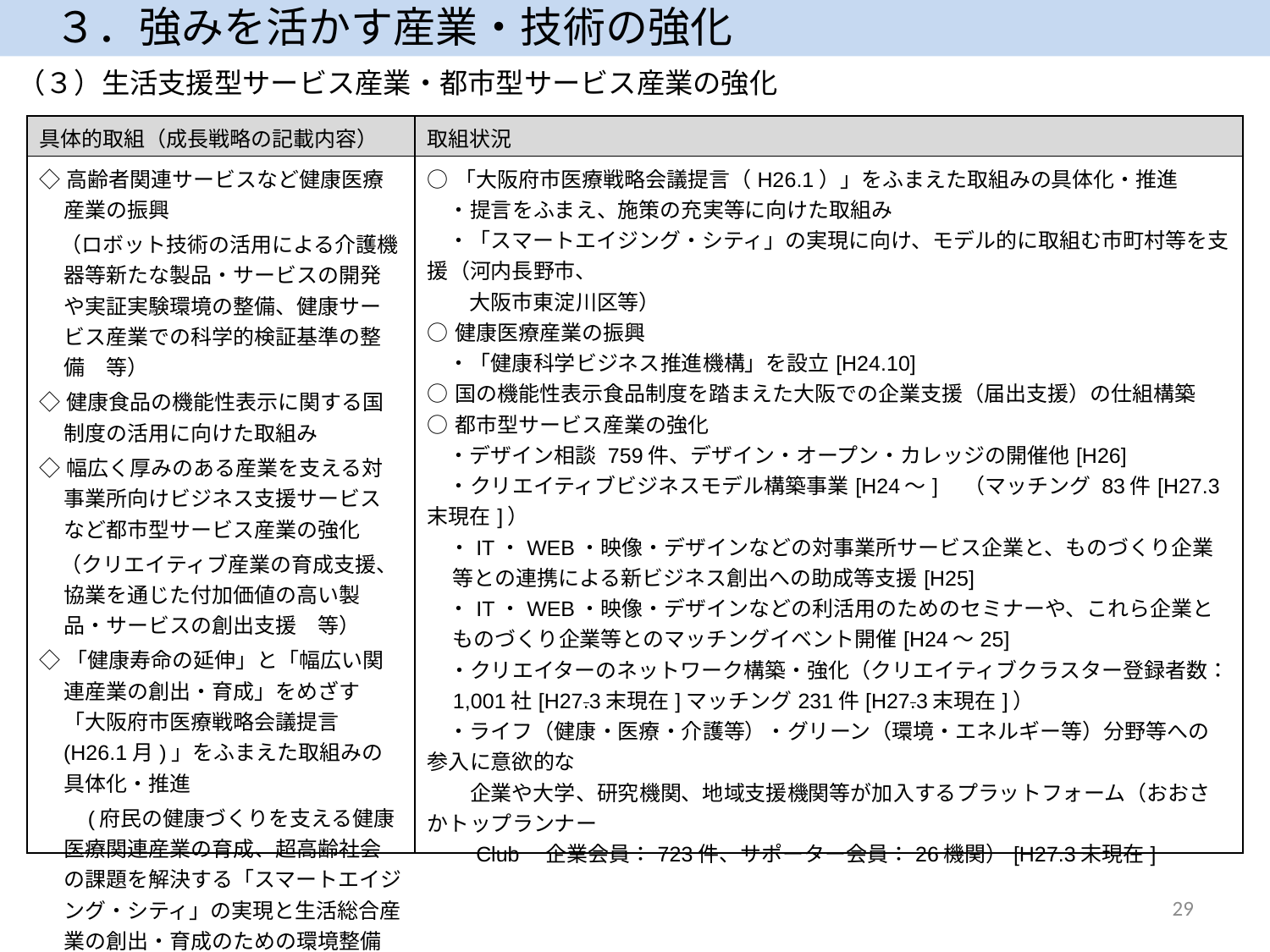

３．強みを活かす産業・技術の強化
（３）生活支援型サービス産業・都市型サービス産業の強化
| 具体的取組（成長戦略の記載内容） | 取組状況 |
| --- | --- |
| ◇高齢者関連サービスなど健康医療産業の振興 　（ロボット技術の活用による介護機器等新たな製品・サービスの開発や実証実験環境の整備、健康サービス産業での科学的検証基準の整備　等） ◇健康食品の機能性表示に関する国制度の活用に向けた取組み ◇幅広く厚みのある産業を支える対事業所向けビジネス支援サービスなど都市型サービス産業の強化 　（クリエイティブ産業の育成支援、協業を通じた付加価値の高い製品・サービスの創出支援　等） ◇「健康寿命の延伸」と「幅広い関連産業の創出・育成」をめざす「大阪府市医療戦略会議提言(H26.1月)」をふまえた取組みの具体化・推進 　　(府民の健康づくりを支える健康医療関連産業の育成、超高齢社会の課題を解決する「スマートエイジング・シティ」の実現と生活総合産業の創出・育成のための環境整備　等) | ○「大阪府市医療戦略会議提言（H26.1）」をふまえた取組みの具体化・推進 　・提言をふまえ、施策の充実等に向けた取組み 　・「スマートエイジング・シティ」の実現に向け、モデル的に取組む市町村等を支援（河内長野市、　 　　大阪市東淀川区等） ○健康医療産業の振興 　・「健康科学ビジネス推進機構」を設立[H24.10] ○国の機能性表示食品制度を踏まえた大阪での企業支援（届出支援）の仕組構築 ○都市型サービス産業の強化 　・デザイン相談 759件、デザイン・オープン・カレッジの開催他[H26] 　・クリエイティブビジネスモデル構築事業[H24～]　（マッチング 83件[H27.3末現在]） 　・IT・WEB・映像・デザインなどの対事業所サービス企業と、ものづくり企業等との連携による新ビジネス創出への助成等支援[H25]　 　・IT・WEB・映像・デザインなどの利活用のためのセミナーや、これら企業とものづくり企業等とのマッチングイベント開催[H24～25] 　・クリエイターのネットワーク構築・強化（クリエイティブクラスター登録者数：1,001社[H27.3末現在]マッチング231件[H27.3末現在]） 　・ライフ（健康・医療・介護等）・グリーン（環境・エネルギー等）分野等への参入に意欲的な　　　 　　企業や大学、研究機関、地域支援機関等が加入するプラットフォーム（おおさかトップランナー 　　Club　企業会員：723件、サポーター会員：26機関）[H27.3末現在] |
29